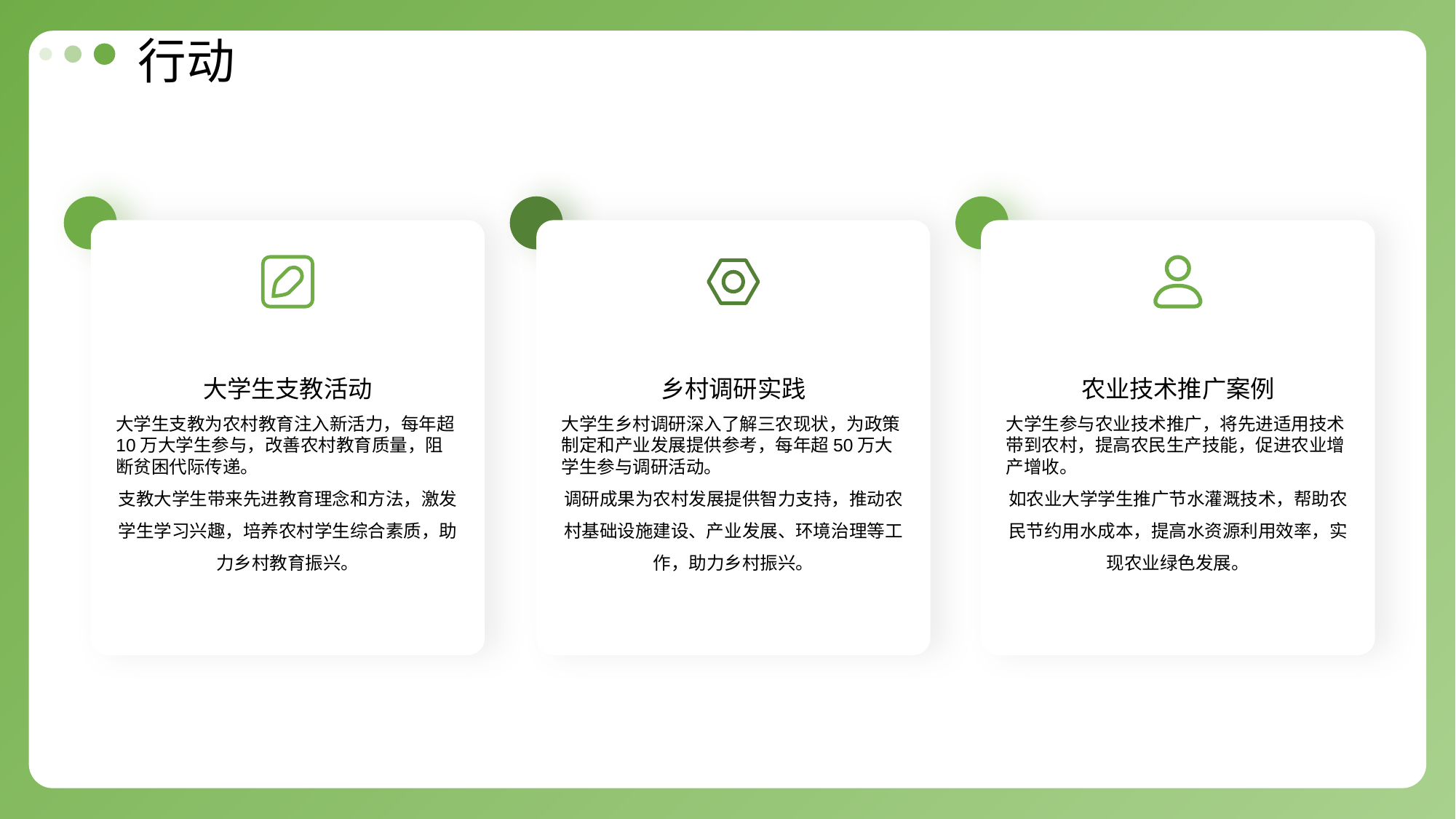

行动

大学生支教活动
乡村调研实践
农业技术推广案例
大学生支教为农村教育注入新活力，每年超10万大学生参与，改善农村教育质量，阻断贫困代际传递。
支教大学生带来先进教育理念和方法，激发学生学习兴趣，培养农村学生综合素质，助力乡村教育振兴。
大学生乡村调研深入了解三农现状，为政策制定和产业发展提供参考，每年超50万大学生参与调研活动。
调研成果为农村发展提供智力支持，推动农村基础设施建设、产业发展、环境治理等工作，助力乡村振兴。
大学生参与农业技术推广，将先进适用技术带到农村，提高农民生产技能，促进农业增产增收。
如农业大学学生推广节水灌溉技术，帮助农民节约用水成本，提高水资源利用效率，实现农业绿色发展。